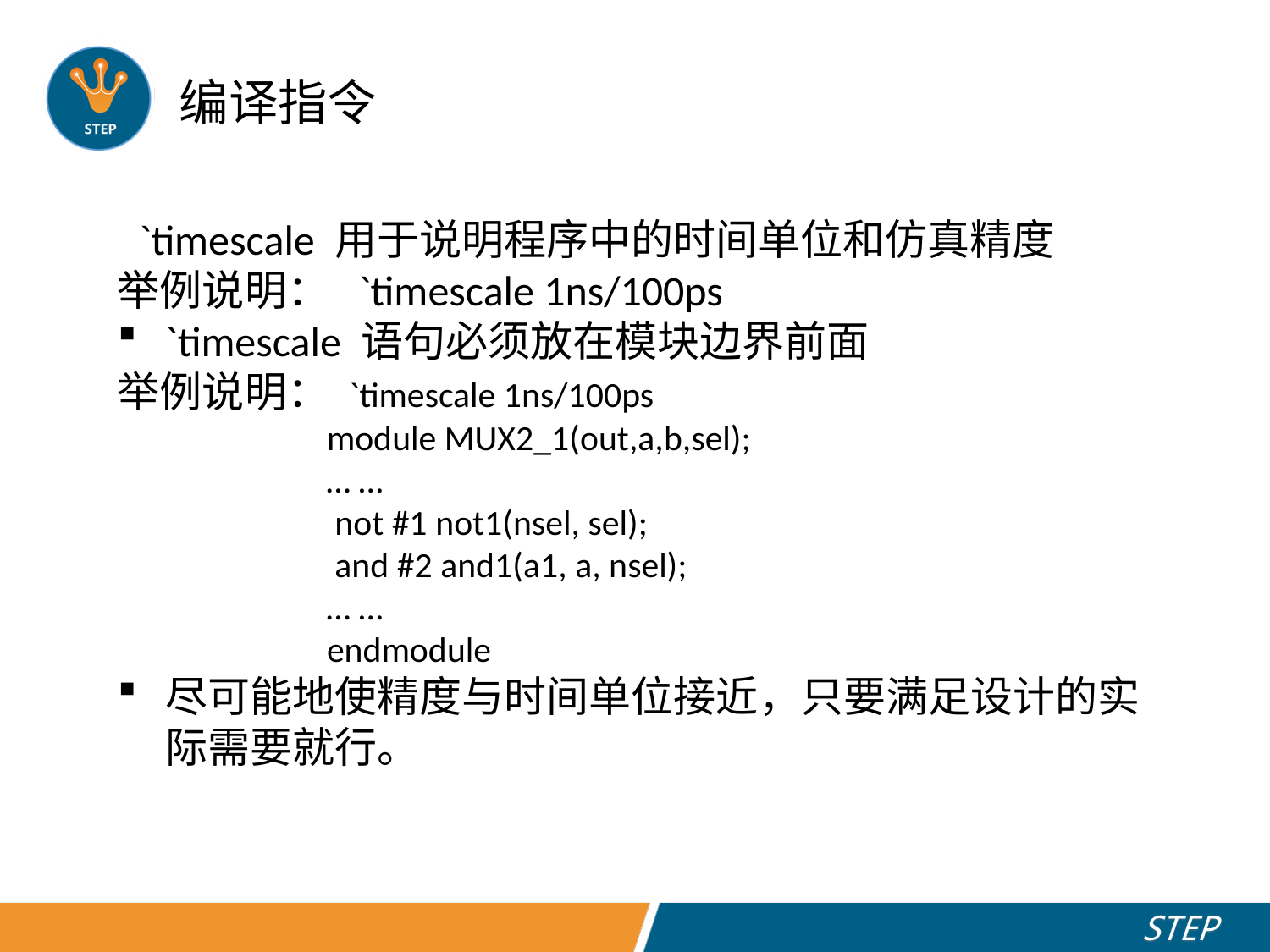

# 编译指令
  `timescale 用于说明程序中的时间单位和仿真精度
举例说明：  `timescale 1ns/100ps
`timescale 语句必须放在模块边界前面
举例说明： `timescale 1ns/100ps
                          module MUX2_1(out,a,b,sel);
                          … …
                           not #1 not1(nsel, sel);
                           and #2 and1(a1, a, nsel);
                          … …
                          endmodule
尽可能地使精度与时间单位接近，只要满足设计的实际需要就行。